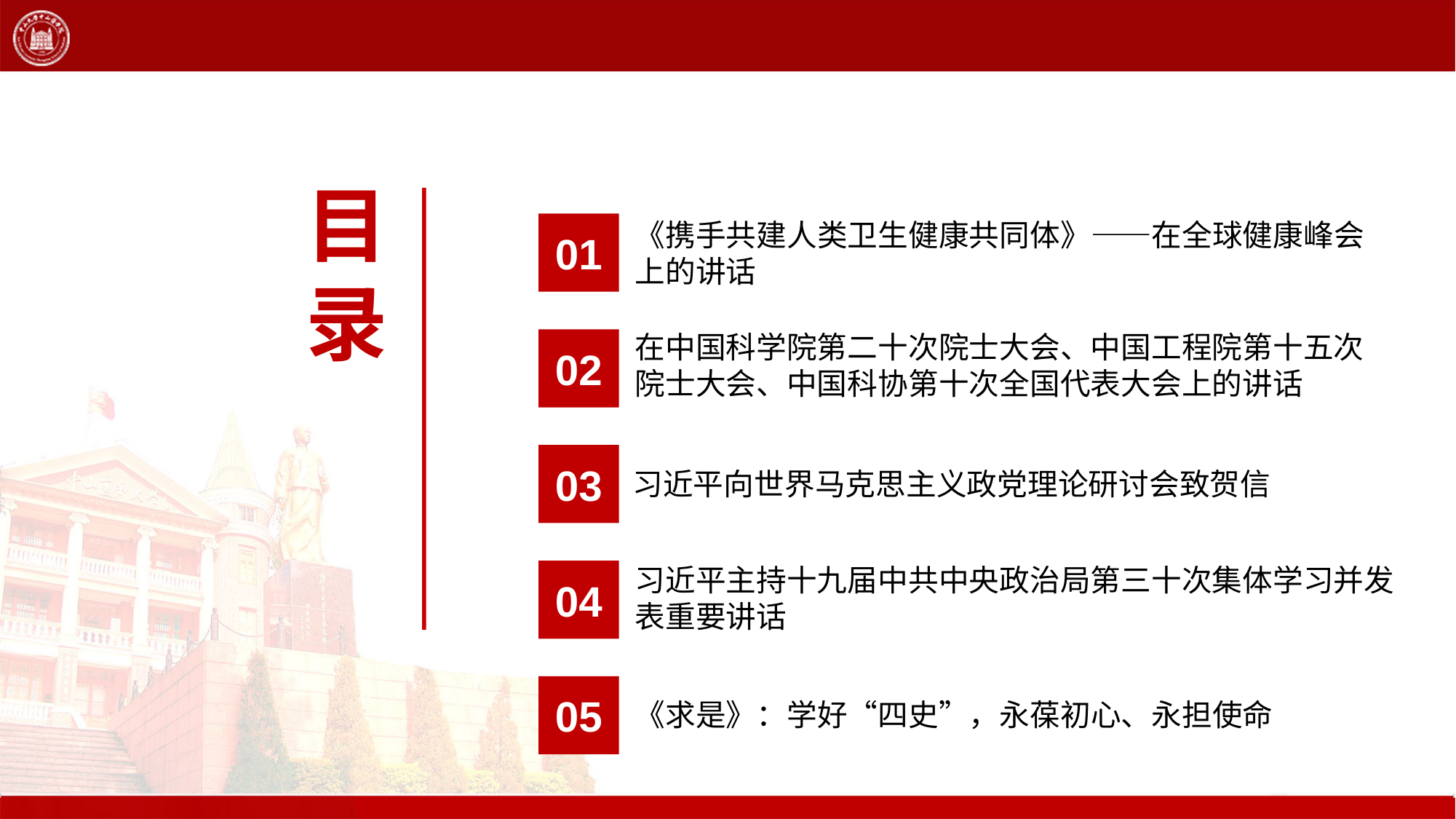

目录

《携手共建人类卫生健康共同体》——在全球健康峰会上的讲话
01
在中国科学院第二十次院士大会、中国工程院第十五次院士大会、中国科协第十次全国代表大会上的讲话
02
03
习近平向世界马克思主义政党理论研讨会致贺信
习近平主持十九届中共中央政治局第三十次集体学习并发表重要讲话
04
05
《求是》：学好“四史”，永葆初心、永担使命